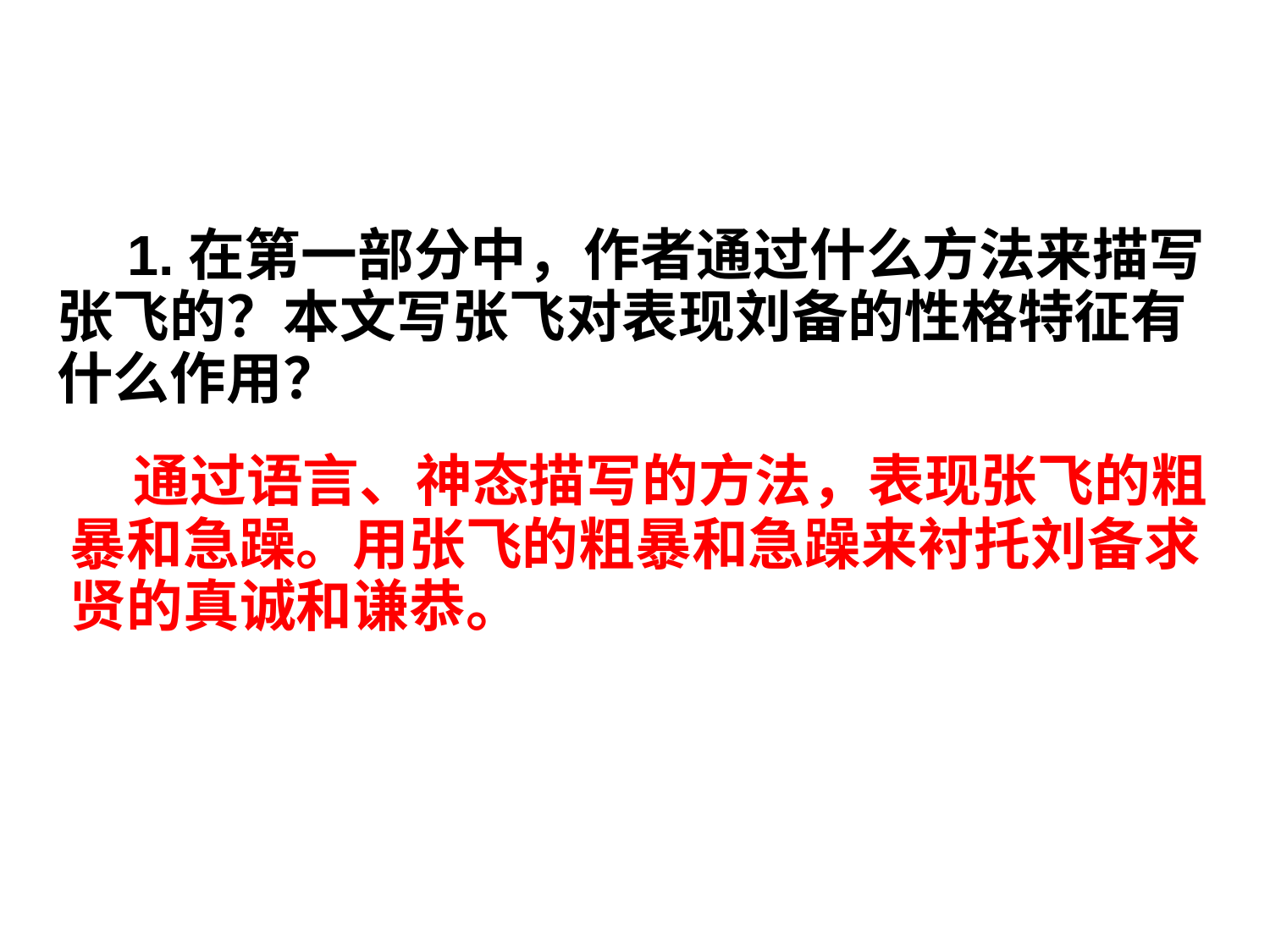

1.在第一部分中，作者通过什么方法来描写张飞的？本文写张飞对表现刘备的性格特征有什么作用？
    通过语言、神态描写的方法，表现张飞的粗暴和急躁。用张飞的粗暴和急躁来衬托刘备求贤的真诚和谦恭。